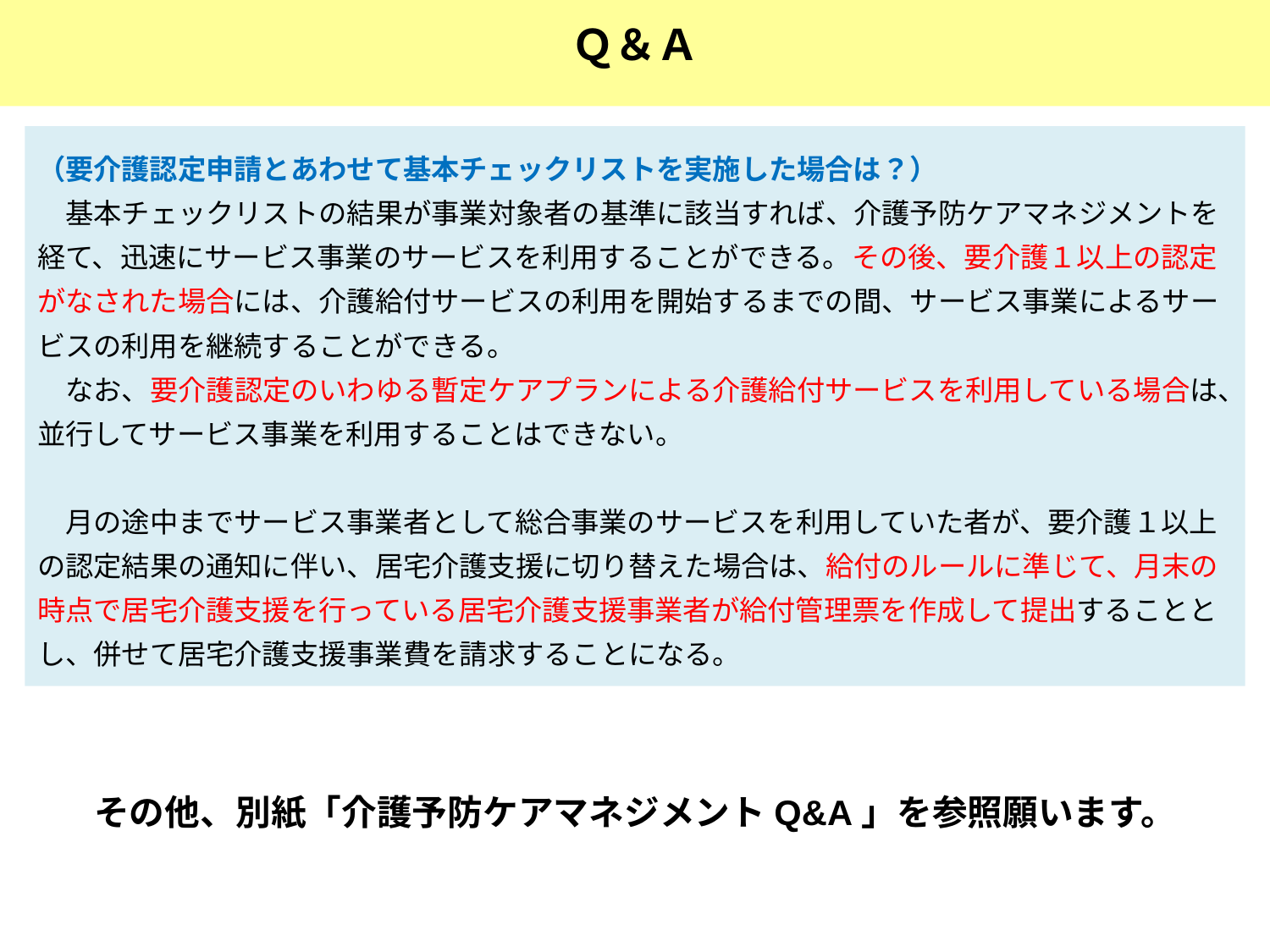

Ｑ＆Ａ
（要介護認定申請とあわせて基本チェックリストを実施した場合は？）
　基本チェックリストの結果が事業対象者の基準に該当すれば、介護予防ケアマネジメントを経て、迅速にサービス事業のサービスを利用することができる。その後、要介護１以上の認定がなされた場合には、介護給付サービスの利用を開始するまでの間、サービス事業によるサービスの利用を継続することができる。
　なお、要介護認定のいわゆる暫定ケアプランによる介護給付サービスを利用している場合は、並行してサービス事業を利用することはできない。

　月の途中までサービス事業者として総合事業のサービスを利用していた者が、要介護１以上の認定結果の通知に伴い、居宅介護支援に切り替えた場合は、給付のルールに準じて、月末の時点で居宅介護支援を行っている居宅介護支援事業者が給付管理票を作成して提出することとし、併せて居宅介護支援事業費を請求することになる。
その他、別紙「介護予防ケアマネジメントQ&A」を参照願います。